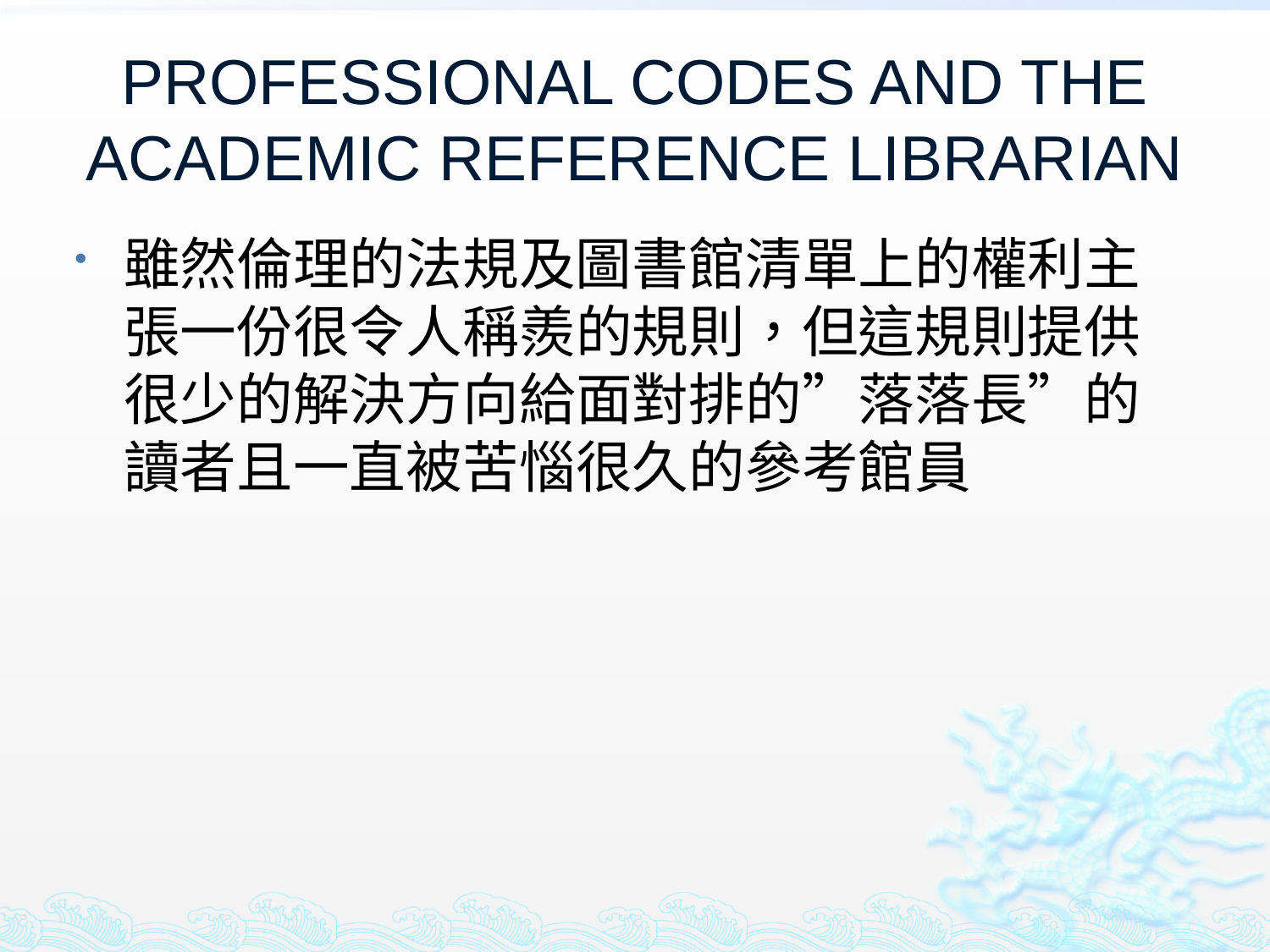

# PROFESSIONAL CODES AND THE ACADEMIC REFERENCE LIBRARIAN
雖然倫理的法規及圖書館清單上的權利主張一份很令人稱羨的規則，但這規則提供很少的解決方向給面對排的”落落長”的讀者且一直被苦惱很久的參考館員